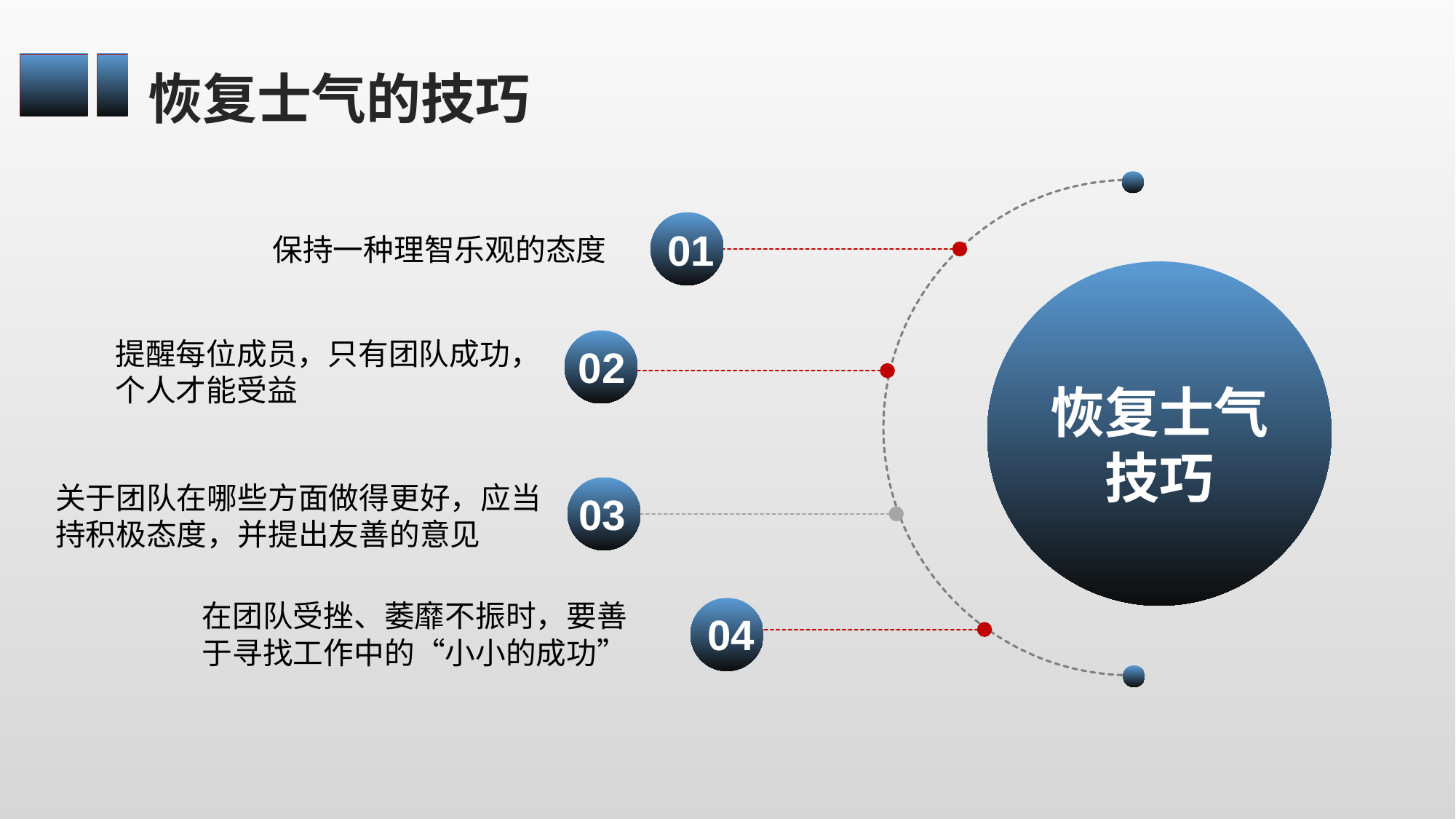

恢复士气的技巧

保持一种理智乐观的态度

01

提醒每位成员，只有团队成功，个人才能受益

02

恢复士气技巧
关于团队在哪些方面做得更好，应当持积极态度，并提出友善的意见

03

在团队受挫、萎靡不振时，要善于寻找工作中的“小小的成功”

04